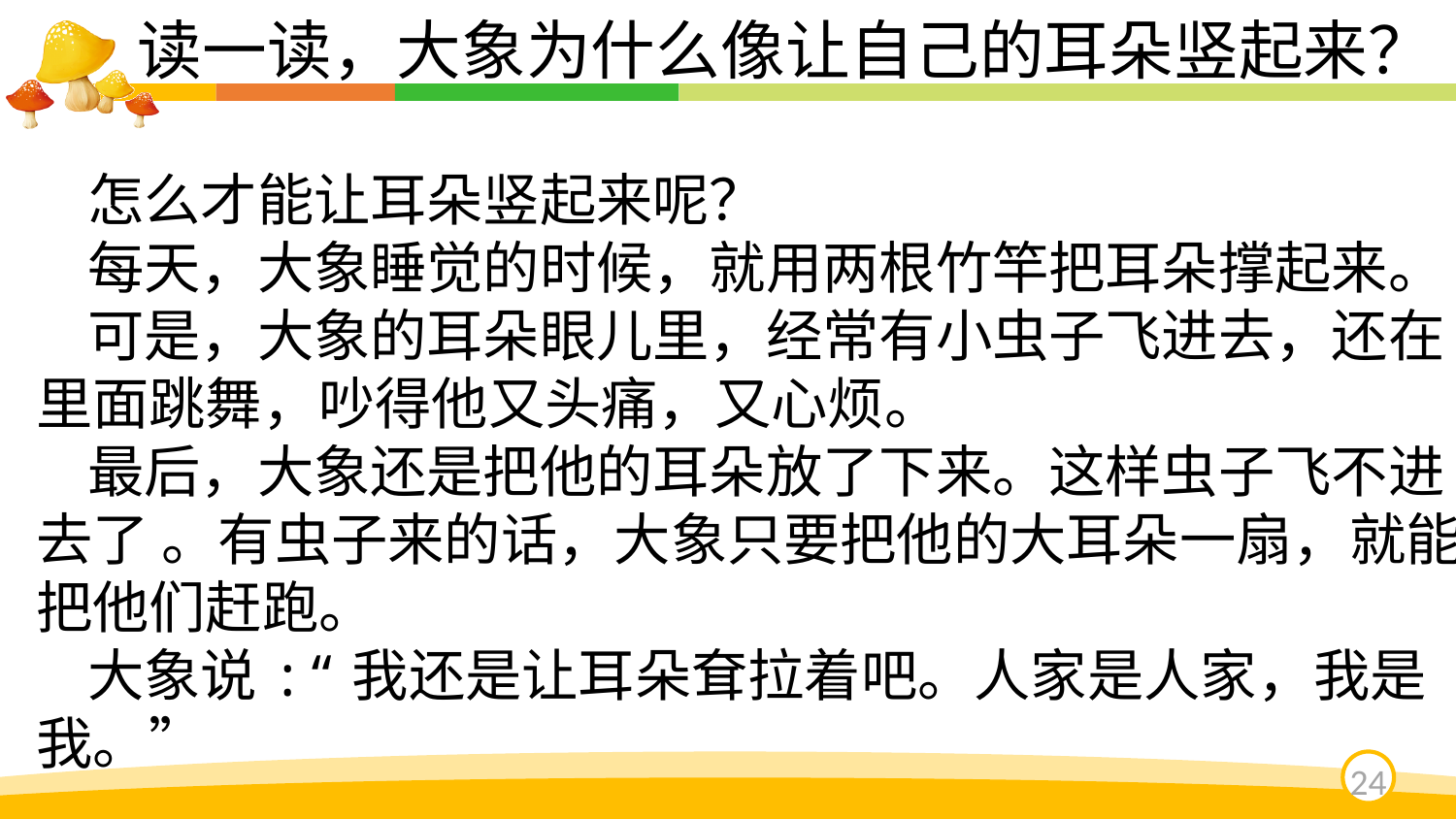

读一读，大象为什么像让自己的耳朵竖起来？
   怎么才能让耳朵竖起来呢？
   每天，大象睡觉的时候，就用两根竹竿把耳朵撑起来。
   可是，大象的耳朵眼儿里，经常有小虫子飞进去，还在
里面跳舞，吵得他又头痛，又心烦。
   最后，大象还是把他的耳朵放了下来。这样虫子飞不进
去了 。有虫子来的话，大象只要把他的大耳朵一扇，就能
把他们赶跑。
   大象说:“我还是让耳朵耷拉着吧。人家是人家，我是
我。”